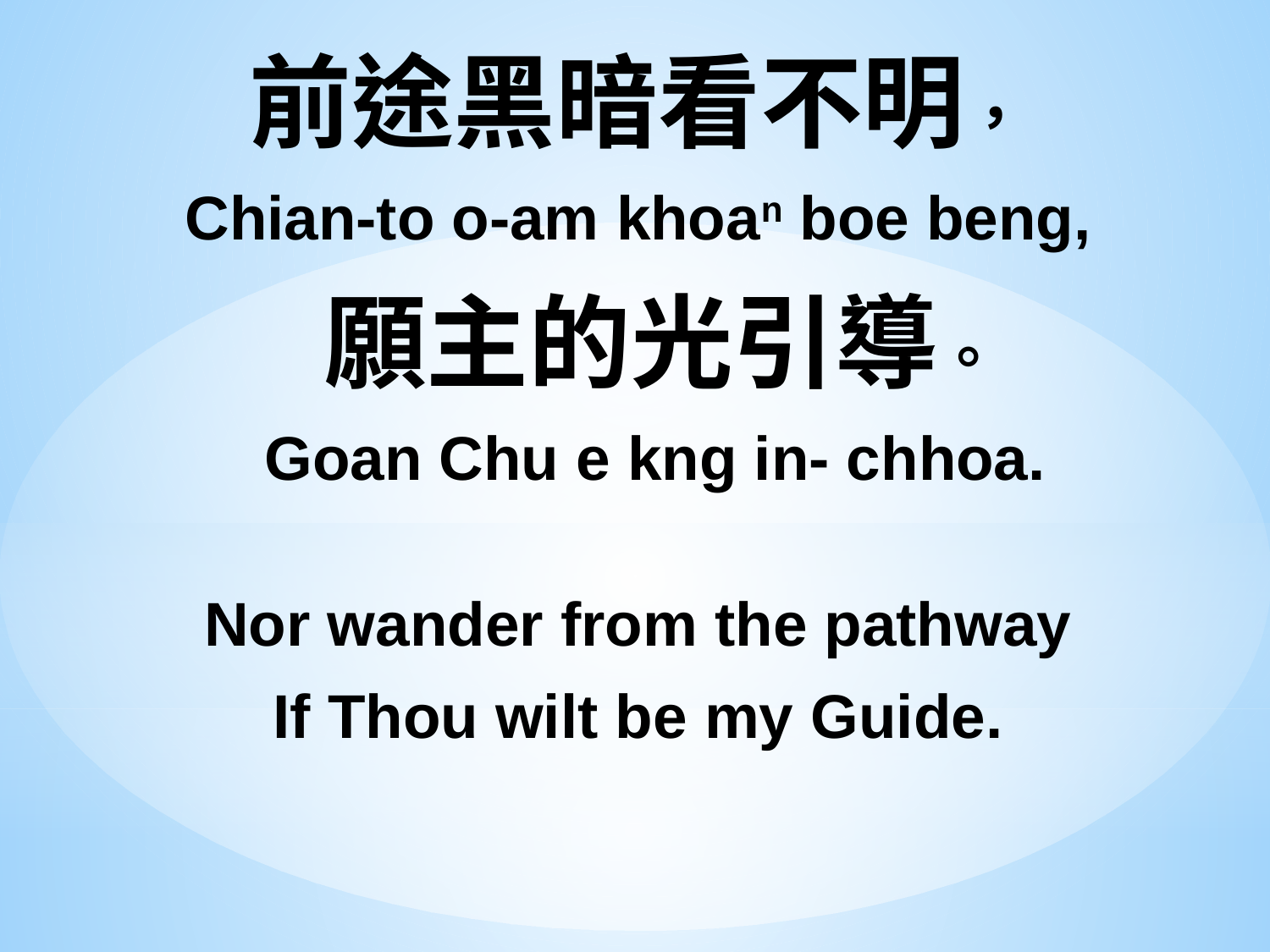

前途黑暗看不明，
Chian-to o-am khoan boe beng,
 願主的光引導。
  Goan Chu e kng in- chhoa.

Nor wander from the pathway
If Thou wilt be my Guide.